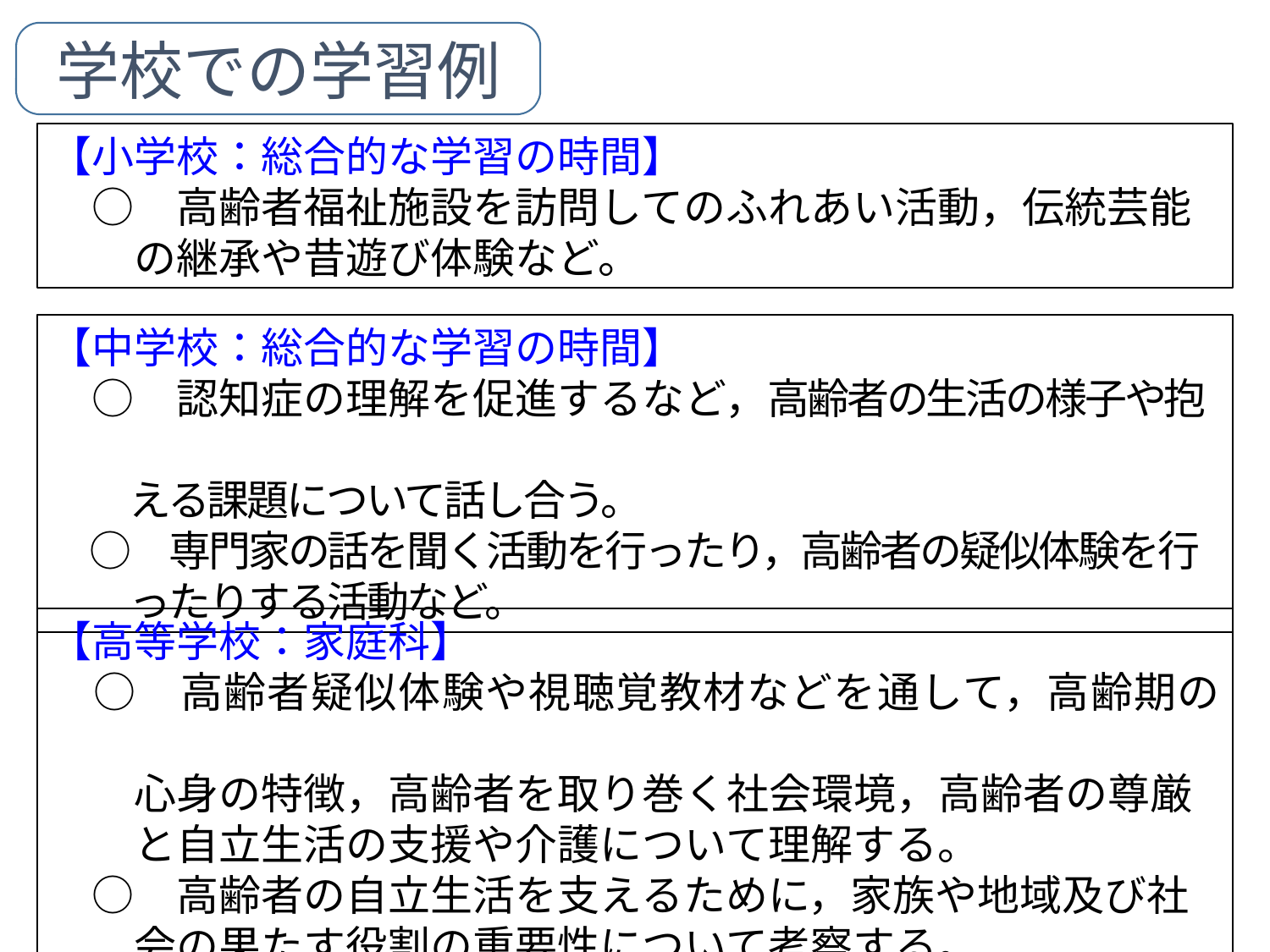

学校での学習例
【小学校：総合的な学習の時間】
　○　高齢者福祉施設を訪問してのふれあい活動，伝統芸能
　　の継承や昔遊び体験など。
【中学校：総合的な学習の時間】
　○　認知症の理解を促進するなど，高齢者の生活の様子や抱
　　える課題について話し合う。
　○　専門家の話を聞く活動を行ったり，高齢者の疑似体験を行
　　ったりする活動など。
【高等学校：家庭科】
　○　高齢者疑似体験や視聴覚教材などを通して，高齢期の
　　心身の特徴，高齢者を取り巻く社会環境，高齢者の尊厳
　　と自立生活の支援や介護について理解する。
　○　高齢者の自立生活を支えるために，家族や地域及び社
　　会の果たす役割の重要性について考察する。